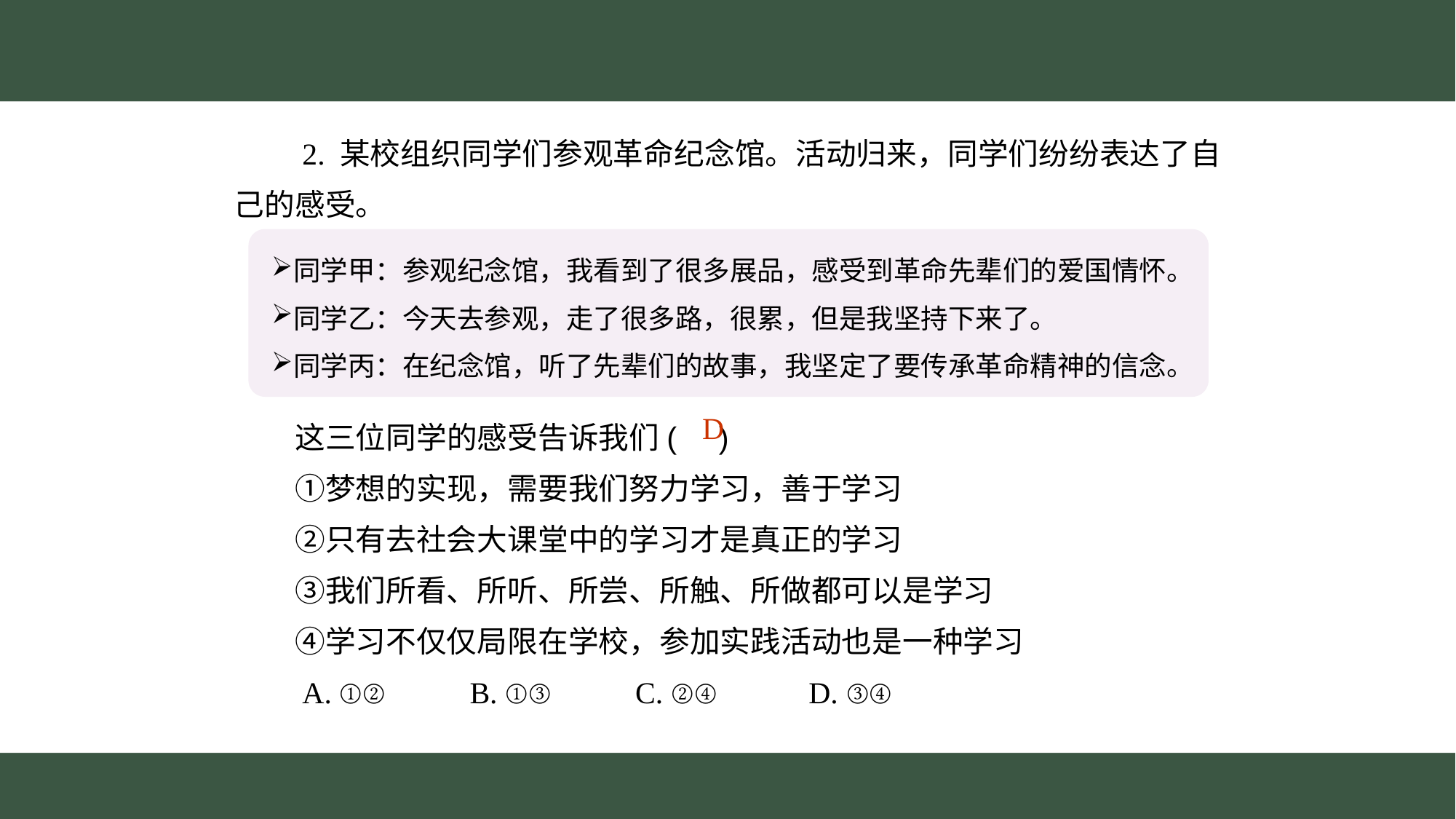

2. 某校组织同学们参观革命纪念馆。活动归来，同学们纷纷表达了自
己的感受。

　　这三位同学的感受告诉我们(     )
　　①梦想的实现，需要我们努力学习，善于学习
　　②只有去社会大课堂中的学习才是真正的学习
　　③我们所看、所听、所尝、所触、所做都可以是学习
　　④学习不仅仅局限在学校，参加实践活动也是一种学习
　　A. ①②           B. ①③           C. ②④            D. ③④

同学甲：参观纪念馆，我看到了很多展品，感受到革命先辈们的爱国情怀。
同学乙：今天去参观，走了很多路，很累，但是我坚持下来了。
同学丙：在纪念馆，听了先辈们的故事，我坚定了要传承革命精神的信念。
D